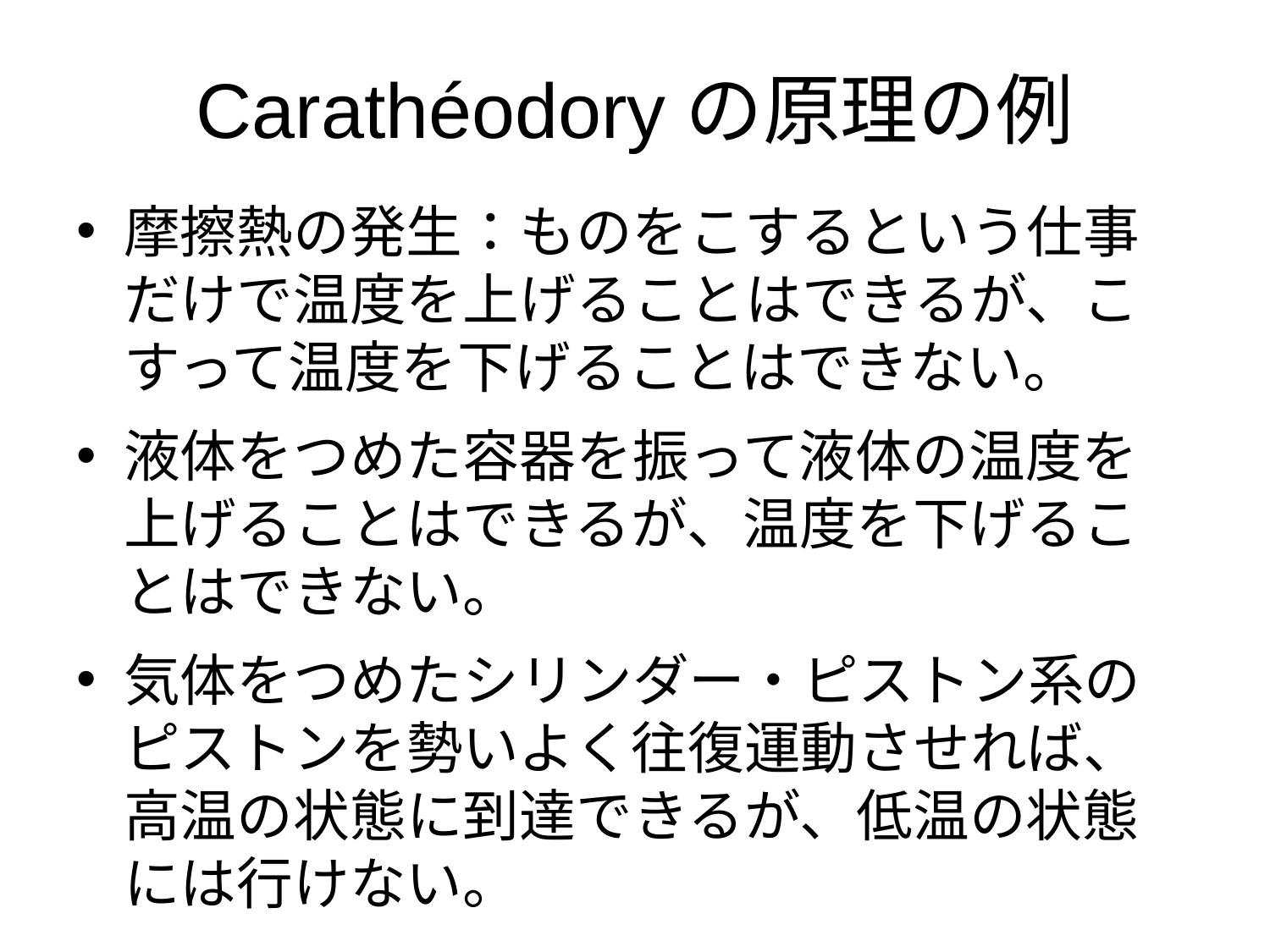

# Carathéodoryの原理の例
摩擦熱の発生：ものをこするという仕事だけで温度を上げることはできるが、こすって温度を下げることはできない。
液体をつめた容器を振って液体の温度を上げることはできるが、温度を下げることはできない。
気体をつめたシリンダー・ピストン系のピストンを勢いよく往復運動させれば、高温の状態に到達できるが、低温の状態には行けない。